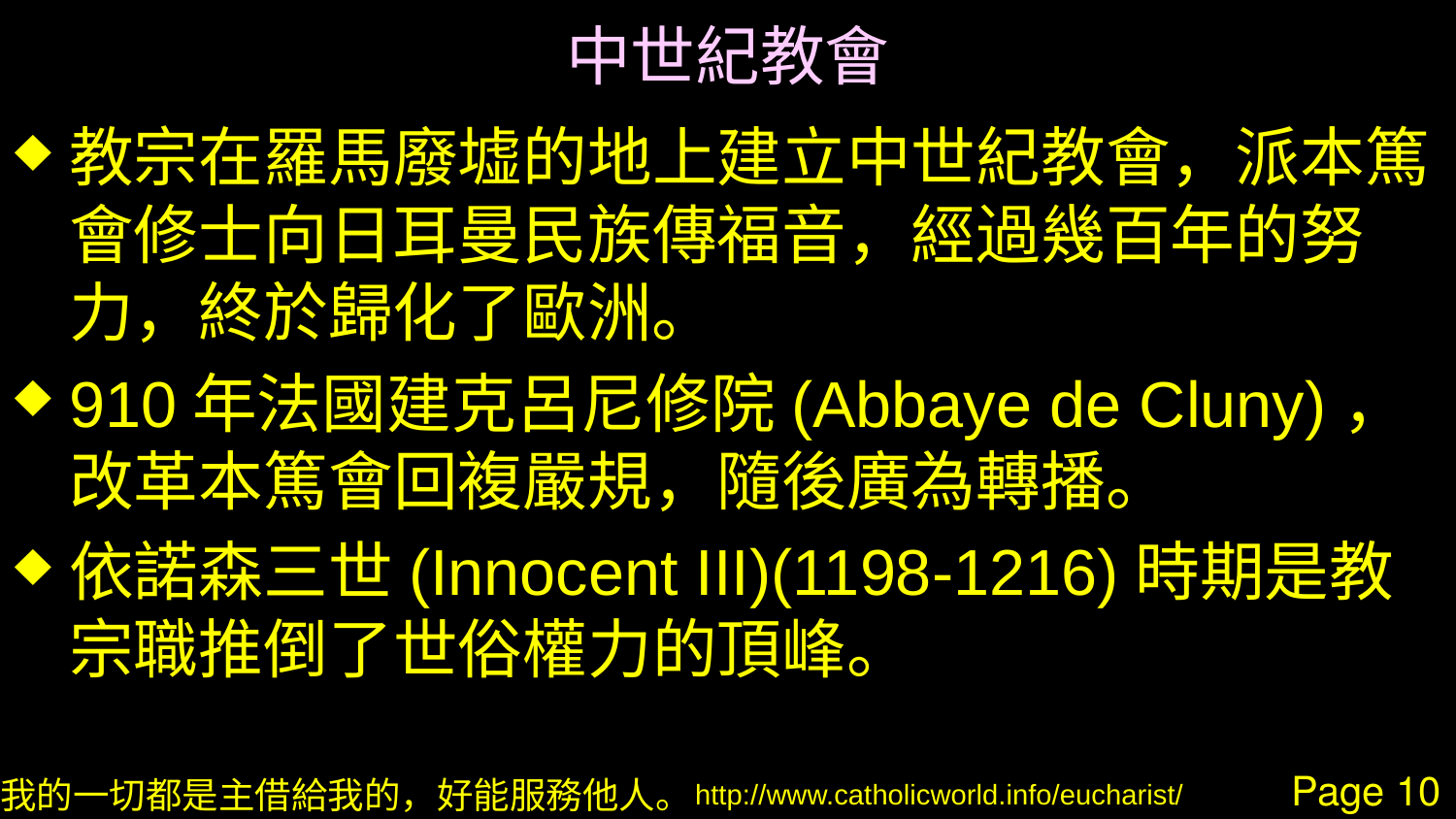

# 中世紀教會
教宗在羅馬廢墟的地上建立中世紀教會，派本篤會修士向日耳曼民族傳福音，經過幾百年的努力，終於歸化了歐洲。
910年法國建克呂尼修院(Abbaye de Cluny)，改革本篤會回複嚴規，隨後廣為轉播。
依諾森三世(Innocent III)(1198-1216)時期是教宗職推倒了世俗權力的頂峰。